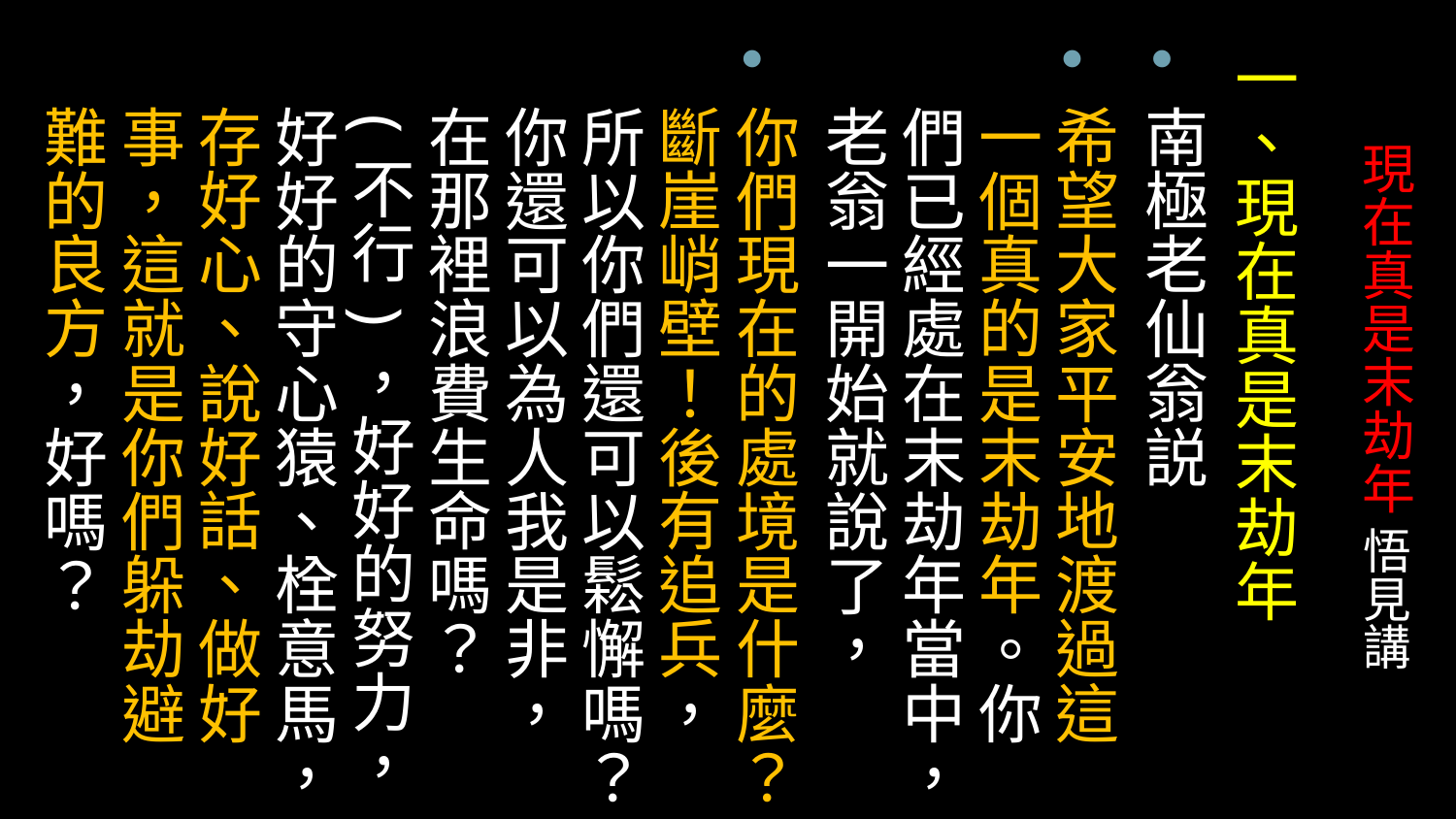

# 現在真是末劫年 悟見講
一、現在真是末劫年
南極老仙翁説
希望大家平安地渡過這一個真的是末劫年。你們已經處在末劫年當中，老翁一開始就說了，
你們現在的處境是什麼？斷崖峭壁！後有追兵，所以你們還可以鬆懈嗎？你還可以為人我是非，在那裡浪費生命嗎？(不行)，好好的努力，好好的守心猿、栓意馬，存好心、說好話、做好事，這就是你們躲劫避難的良方，好嗎？